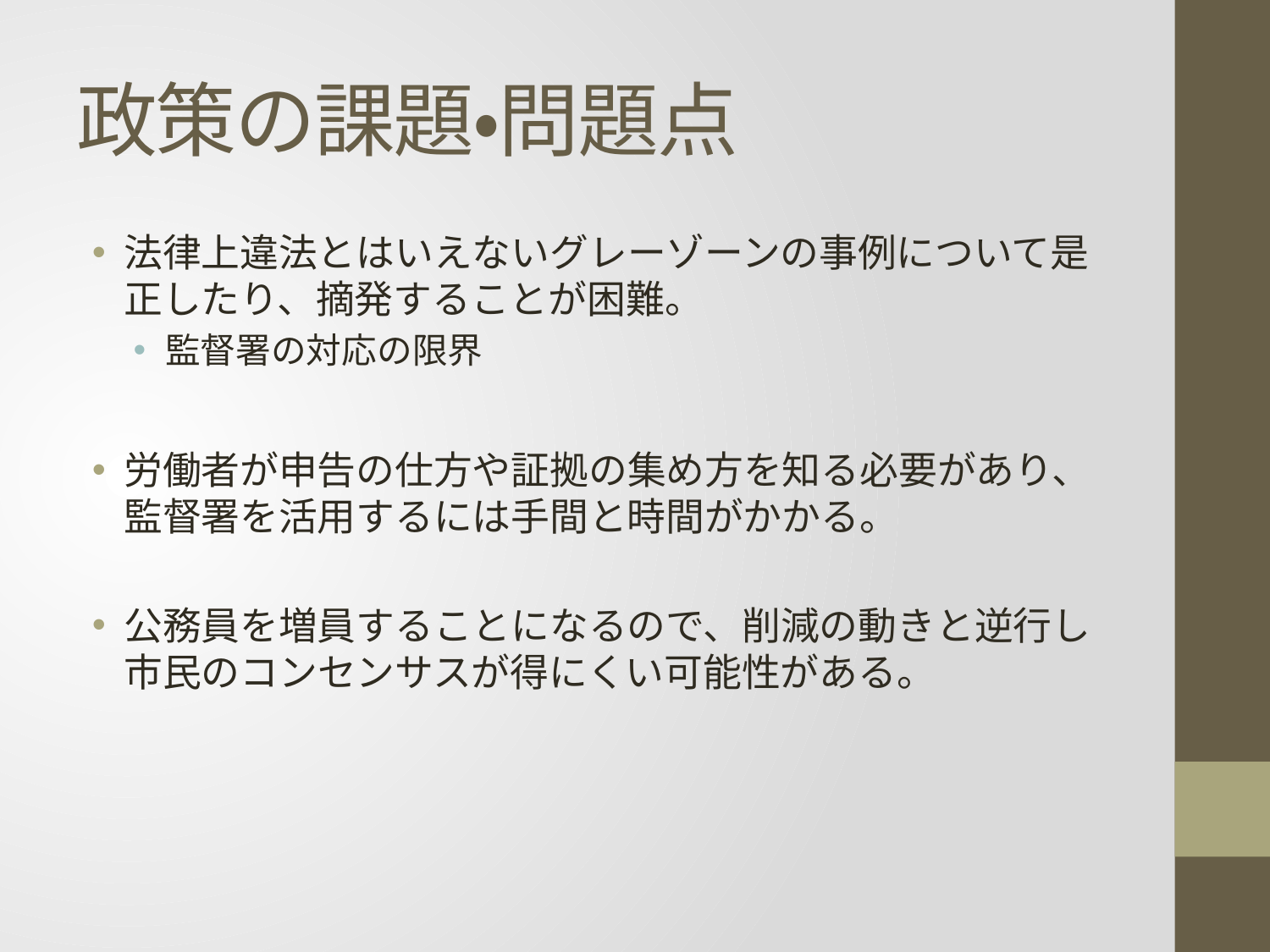

# 政策の課題・問題点
法律上違法とはいえないグレーゾーンの事例について是正したり、摘発することが困難。
監督署の対応の限界

労働者が申告の仕方や証拠の集め方を知る必要があり、監督署を活用するには手間と時間がかかる。

公務員を増員することになるので、削減の動きと逆行し市民のコンセンサスが得にくい可能性がある。